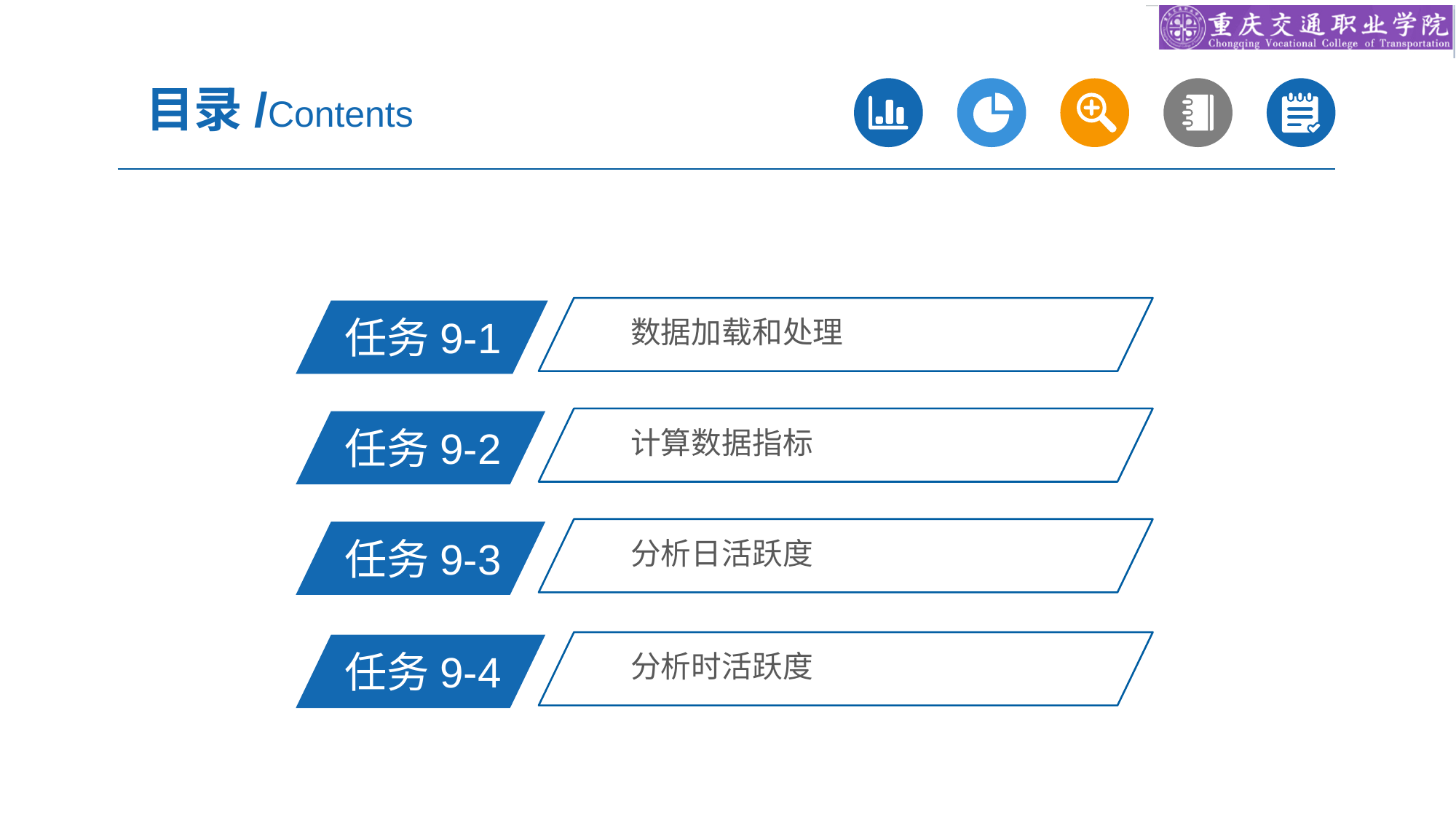

目录/Contents

数据加载和处理

任务9-1

计算数据指标

任务9-2

分析日活跃度

任务9-3

分析时活跃度

任务9-4